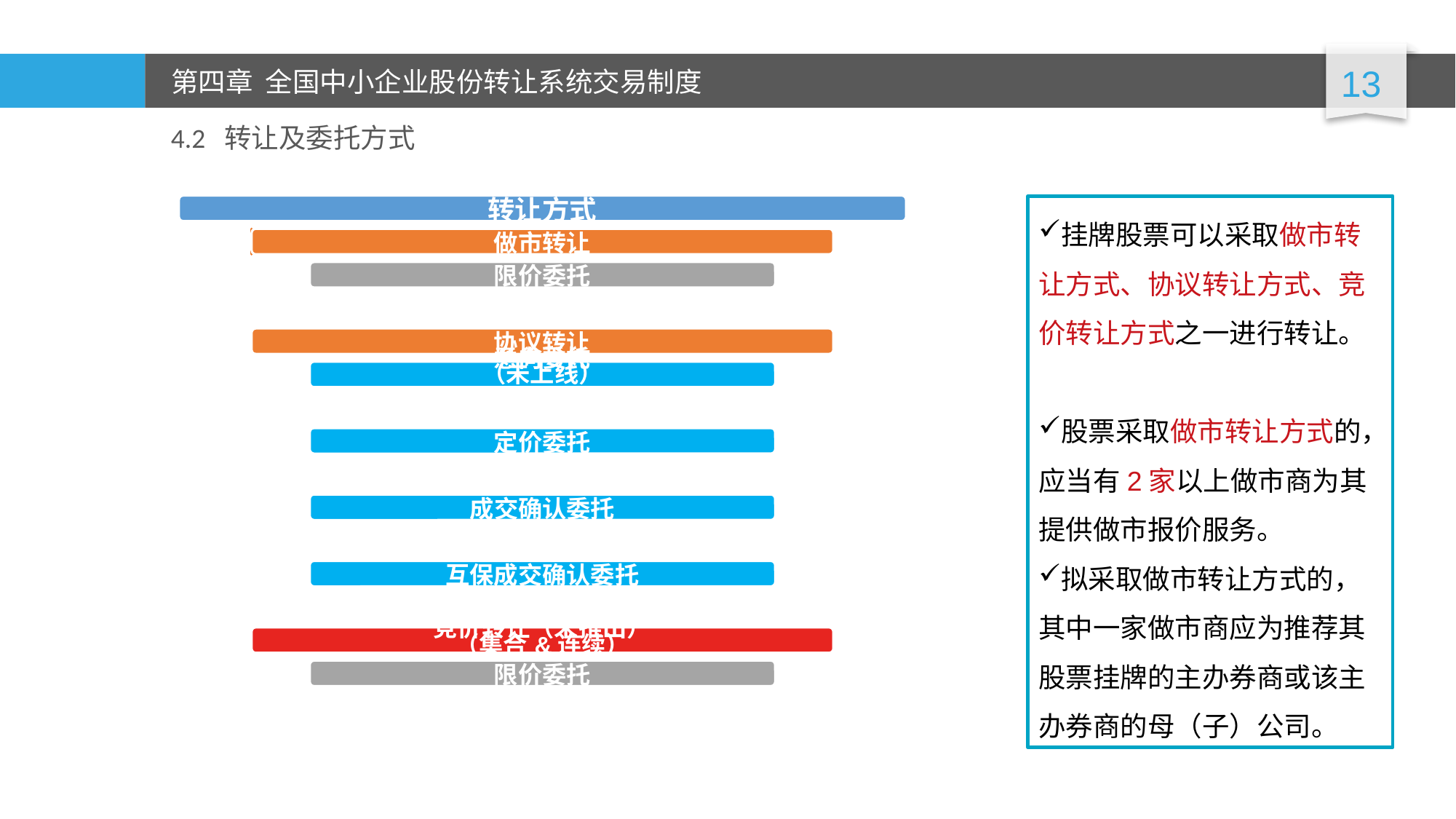

4.2  转让及委托方式
转让方式
做市转让
限价委托
限价委托
竞价转让（未推出）
（集合&连续）
协议转让
定价委托
成交确认委托
互保成交确认委托
意向委托
（未上线）
挂牌股票可以采取做市转让方式、协议转让方式、竞价转让方式之一进行转让。

股票采取做市转让方式的，应当有2家以上做市商为其提供做市报价服务。
拟采取做市转让方式的，其中一家做市商应为推荐其股票挂牌的主办券商或该主办券商的母（子）公司。